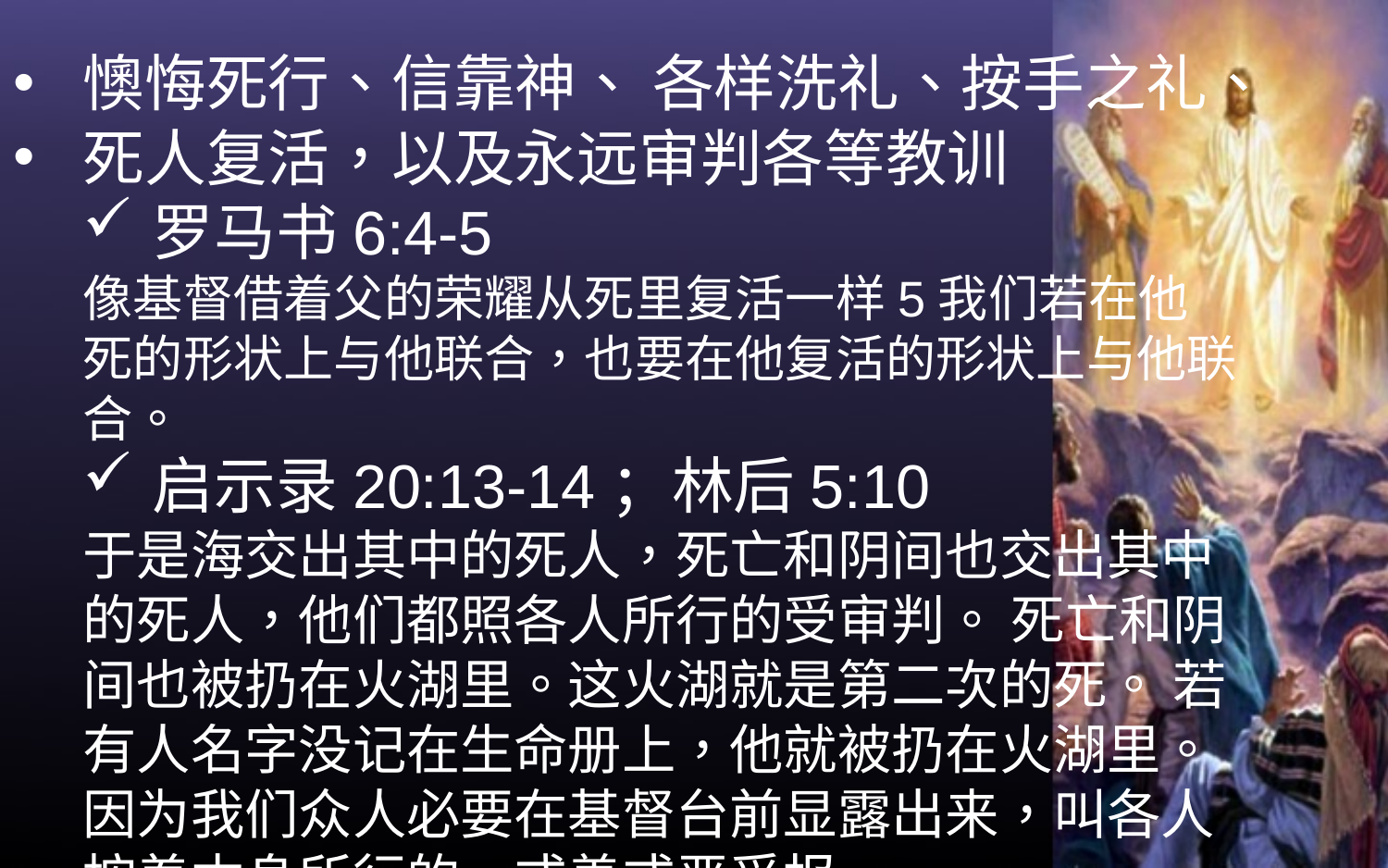

懊悔死行、信靠神、 各样洗礼、按手之礼、
死人复活，以及永远审判各等教训
罗马书6:4-5
像基督借着父的荣耀从死里复活一样5我们若在他死的形状上与他联合，也要在他复活的形状上与他联合。
启示录20:13-14；林后5:10
于是海交出其中的死人，死亡和阴间也交出其中的死人，他们都照各人所行的受审判。 死亡和阴间也被扔在火湖里。这火湖就是第二次的死。 若有人名字没记在生命册上，他就被扔在火湖里。
因为我们众人必要在基督台前显露出来，叫各人按着本身所行的，或善或恶受报。